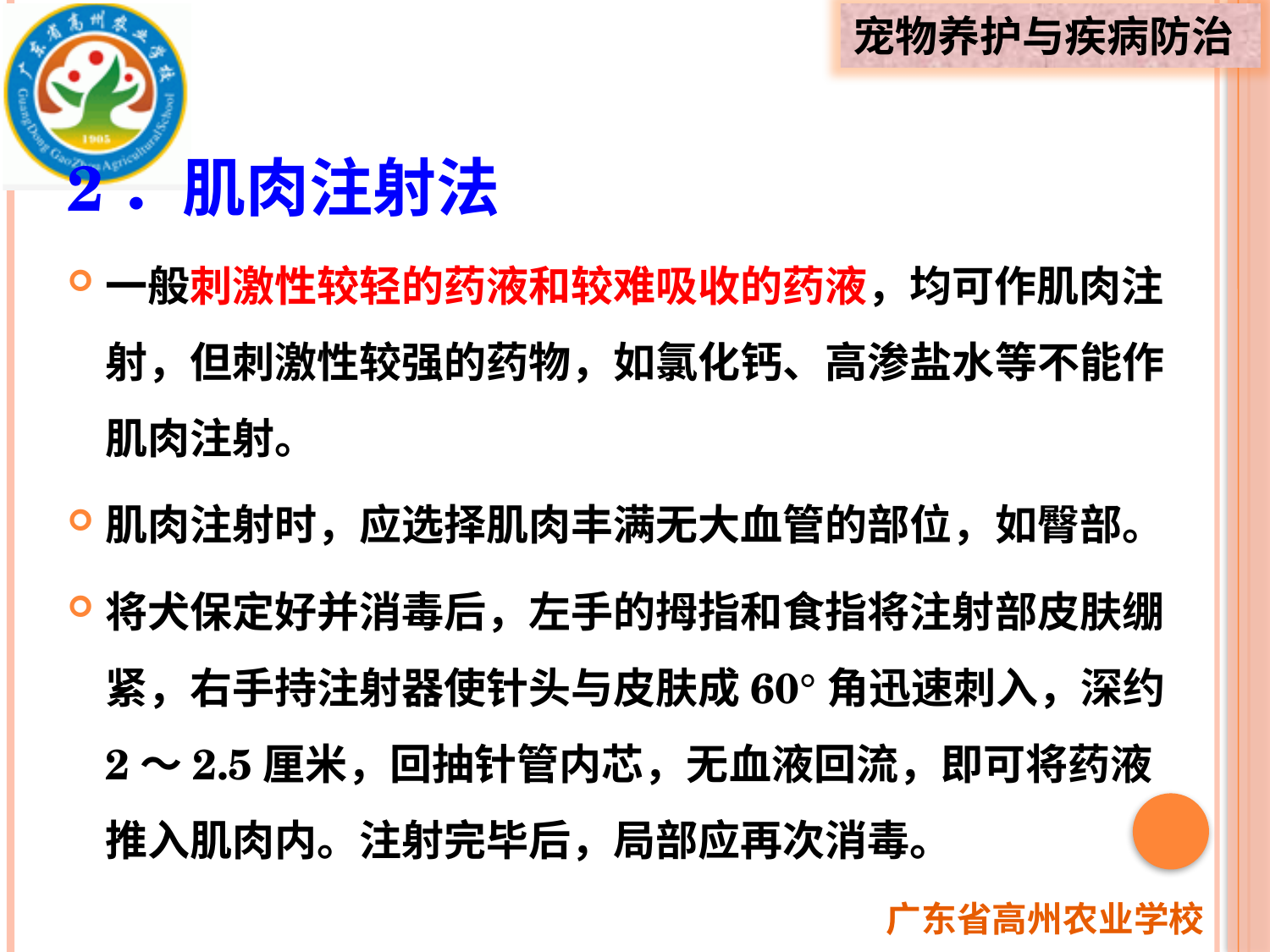

2．肌肉注射法
一般刺激性较轻的药液和较难吸收的药液，均可作肌肉注射，但刺激性较强的药物，如氯化钙、高渗盐水等不能作肌肉注射。
肌肉注射时，应选择肌肉丰满无大血管的部位，如臀部。
将犬保定好并消毒后，左手的拇指和食指将注射部皮肤绷紧，右手持注射器使针头与皮肤成60°角迅速刺入，深约2～2.5厘米，回抽针管内芯，无血液回流，即可将药液推入肌肉内。注射完毕后，局部应再次消毒。